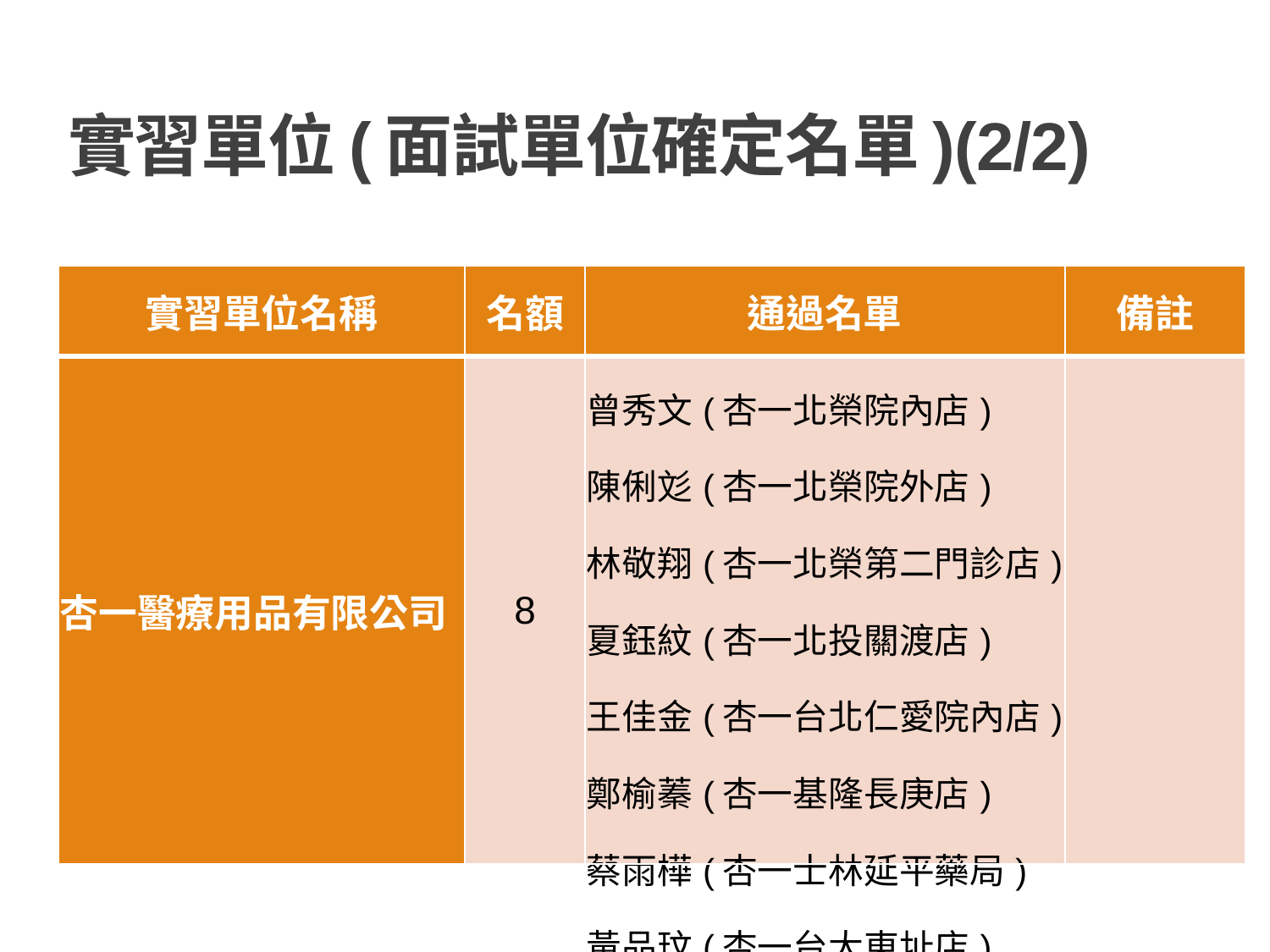

# 實習單位(面試單位確定名單)(2/2)

| 實習單位名稱 | 名額 | 通過名單 | 備註 |
| --- | --- | --- | --- |
| 杏一醫療用品有限公司 | 8 | 曾秀文(杏一北榮院內店) 陳俐彣(杏一北榮院外店) 林敬翔(杏一北榮第二門診店) 夏鈺紋(杏一北投關渡店) 王佳金(杏一台北仁愛院內店) 鄭榆蓁(杏一基隆長庚店) 蔡雨樺(杏一士林延平藥局) 黃品玟(杏一台大東址店) |  |
9